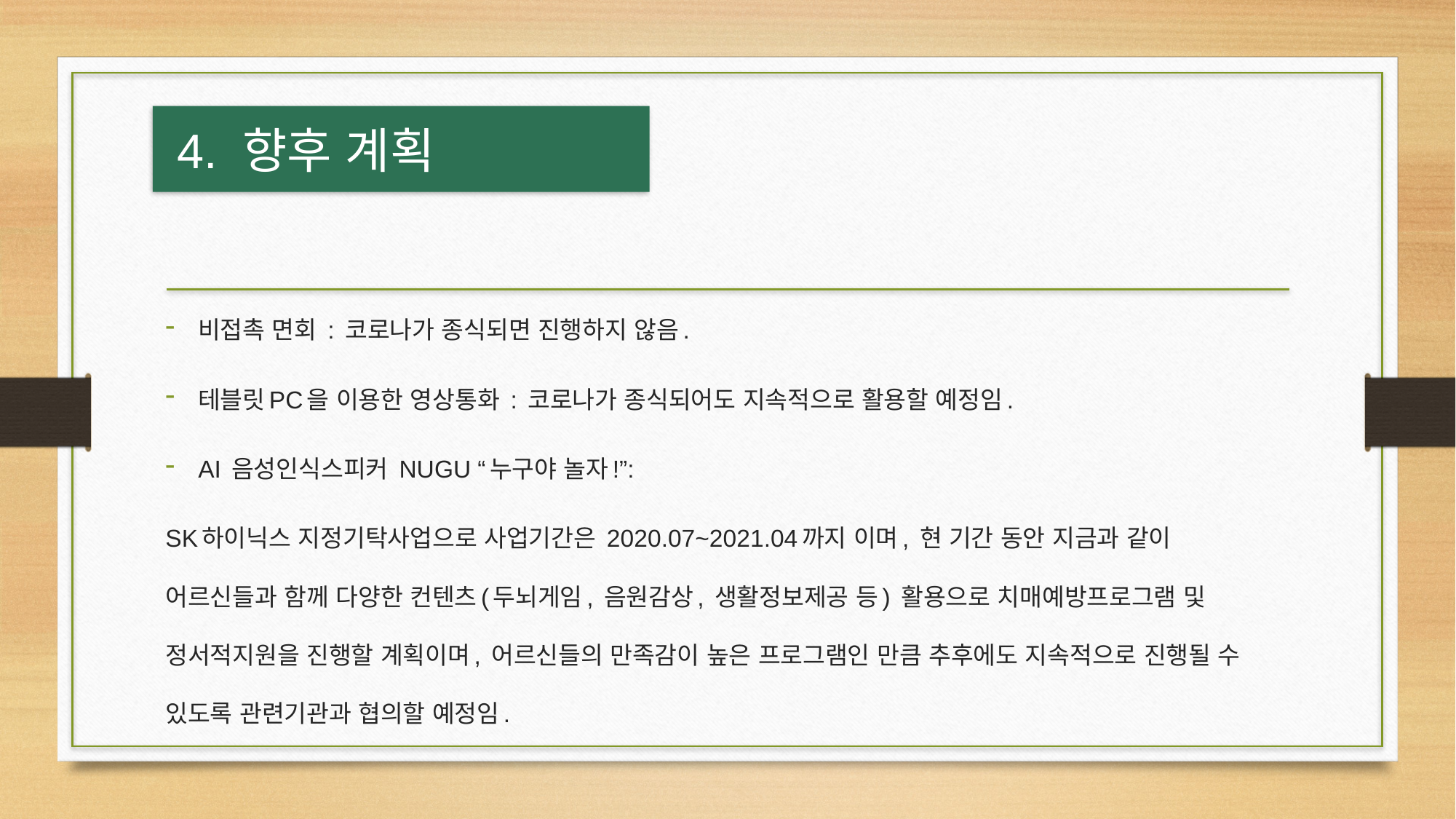

# 4. 향후 계획
비접촉 면회 : 코로나가 종식되면 진행하지 않음.
테블릿PC을 이용한 영상통화 : 코로나가 종식되어도 지속적으로 활용할 예정임.
AI 음성인식스피커 NUGU “누구야 놀자!”:
SK하이닉스 지정기탁사업으로 사업기간은 2020.07~2021.04까지 이며, 현 기간 동안 지금과 같이 어르신들과 함께 다양한 컨텐츠(두뇌게임, 음원감상, 생활정보제공 등) 활용으로 치매예방프로그램 및 정서적지원을 진행할 계획이며, 어르신들의 만족감이 높은 프로그램인 만큼 추후에도 지속적으로 진행될 수 있도록 관련기관과 협의할 예정임.